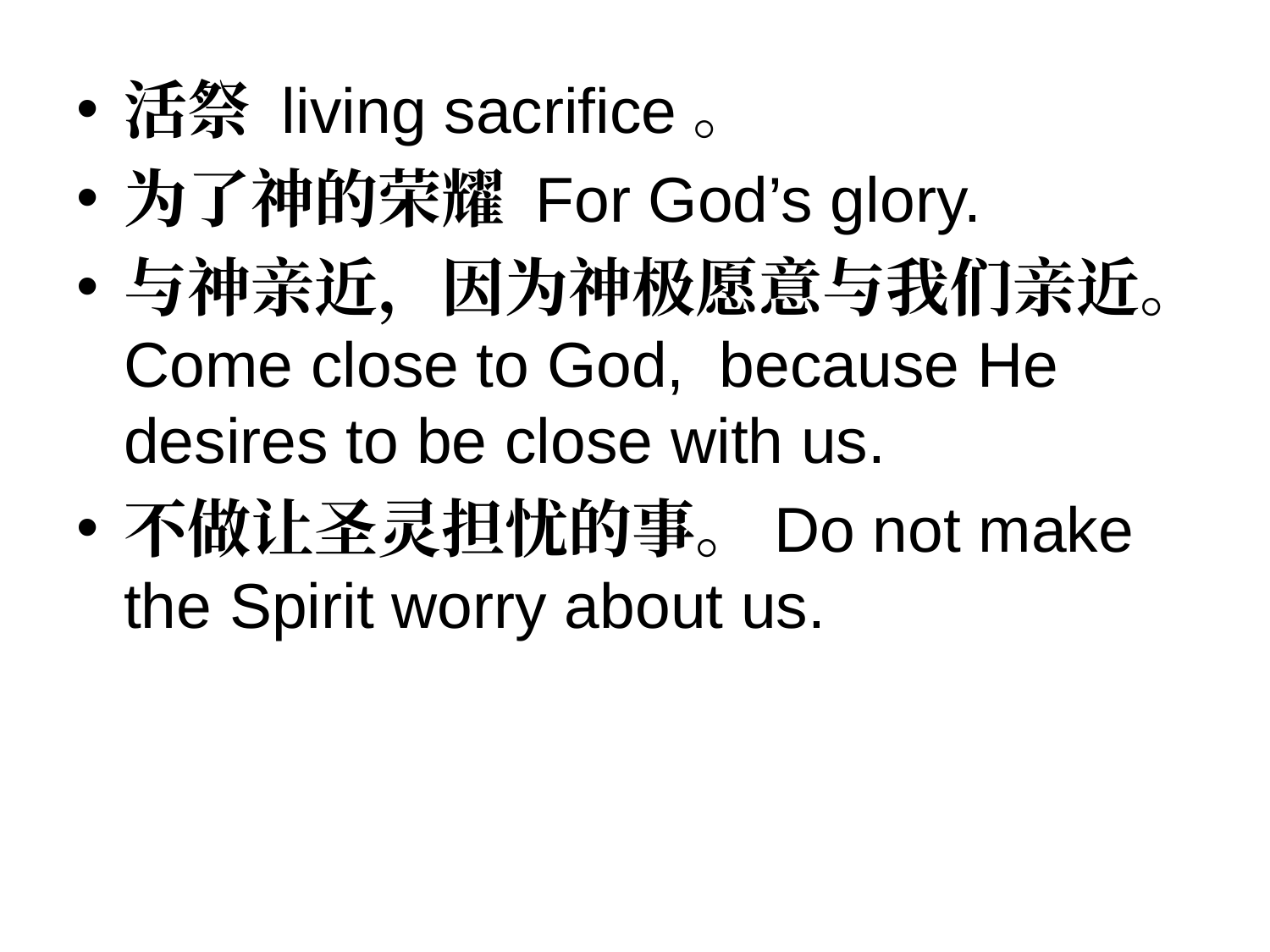

活祭 living sacrifice。
为了神的荣耀 For God’s glory.
与神亲近，因为神极愿意与我们亲近。Come close to God,  because He desires to be close with us.
不做让圣灵担忧的事。Do not make the Spirit worry about us.